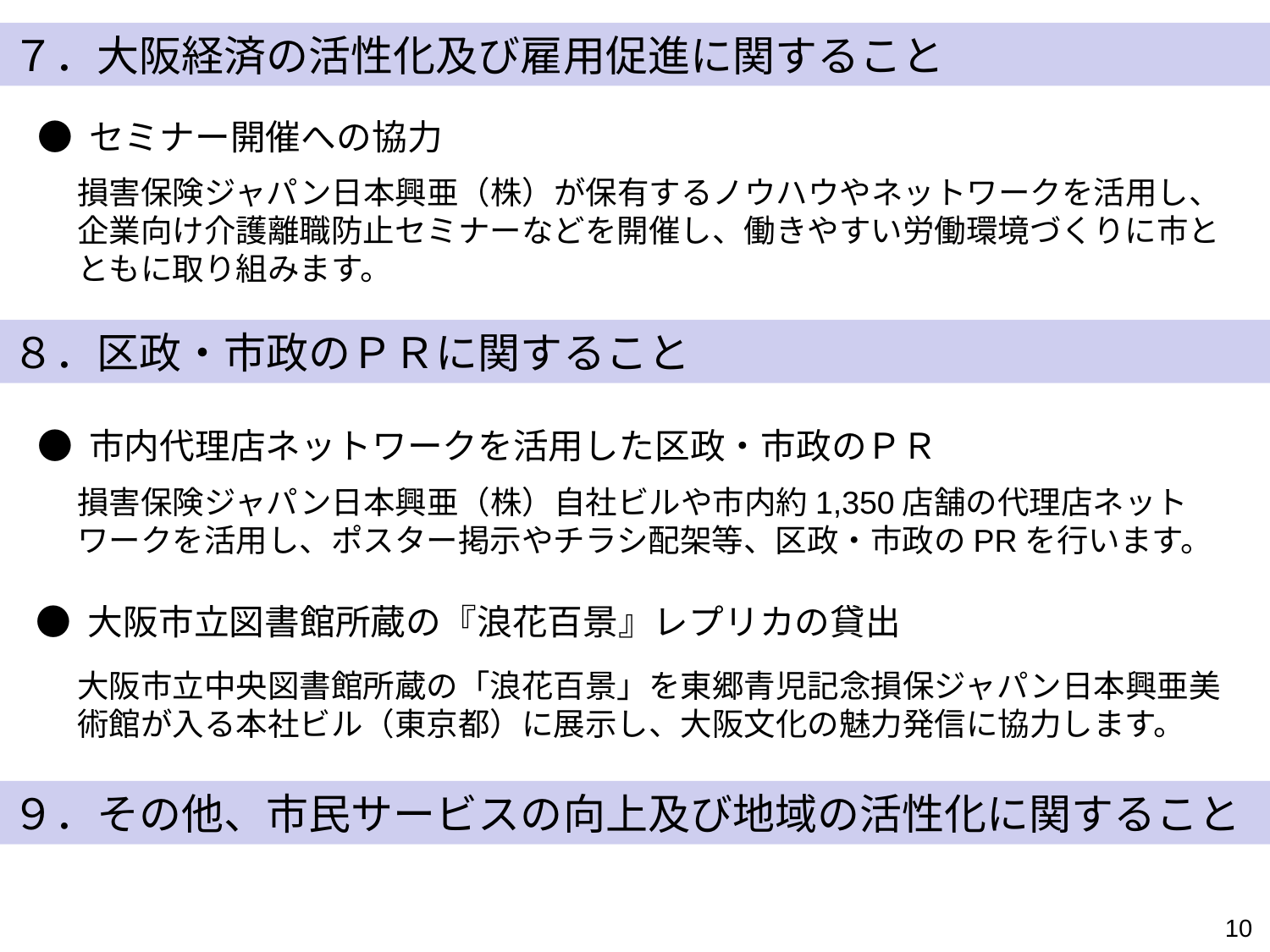

７．大阪経済の活性化及び雇用促進に関すること
● セミナー開催への協力
損害保険ジャパン日本興亜（株）が保有するノウハウやネットワークを活用し、企業向け介護離職防止セミナーなどを開催し、働きやすい労働環境づくりに市とともに取り組みます。
８．区政・市政のＰＲに関すること
● 市内代理店ネットワークを活用した区政・市政のＰＲ
損害保険ジャパン日本興亜（株）自社ビルや市内約1,350店舗の代理店ネットワークを活用し、ポスター掲示やチラシ配架等、区政・市政のPRを行います。
● 大阪市立図書館所蔵の『浪花百景』レプリカの貸出
大阪市立中央図書館所蔵の「浪花百景」を東郷青児記念損保ジャパン日本興亜美術館が入る本社ビル（東京都）に展示し、大阪文化の魅力発信に協力します。
９．その他、市民サービスの向上及び地域の活性化に関すること
10